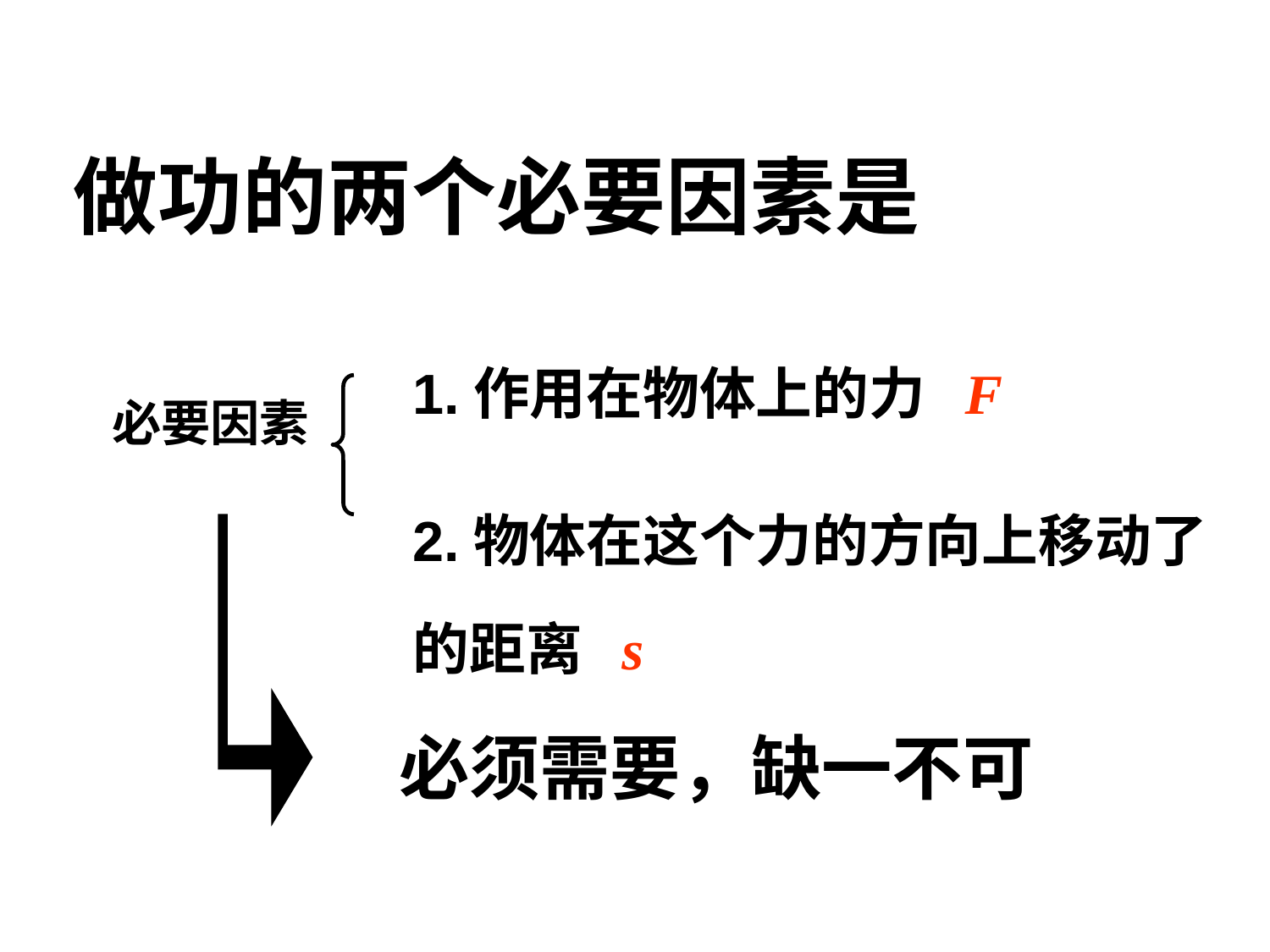

做功的两个必要因素是
1.作用在物体上的力  F

必要因素
2.物体在这个力的方向上移动了的距离  s

必须需要，缺一不可